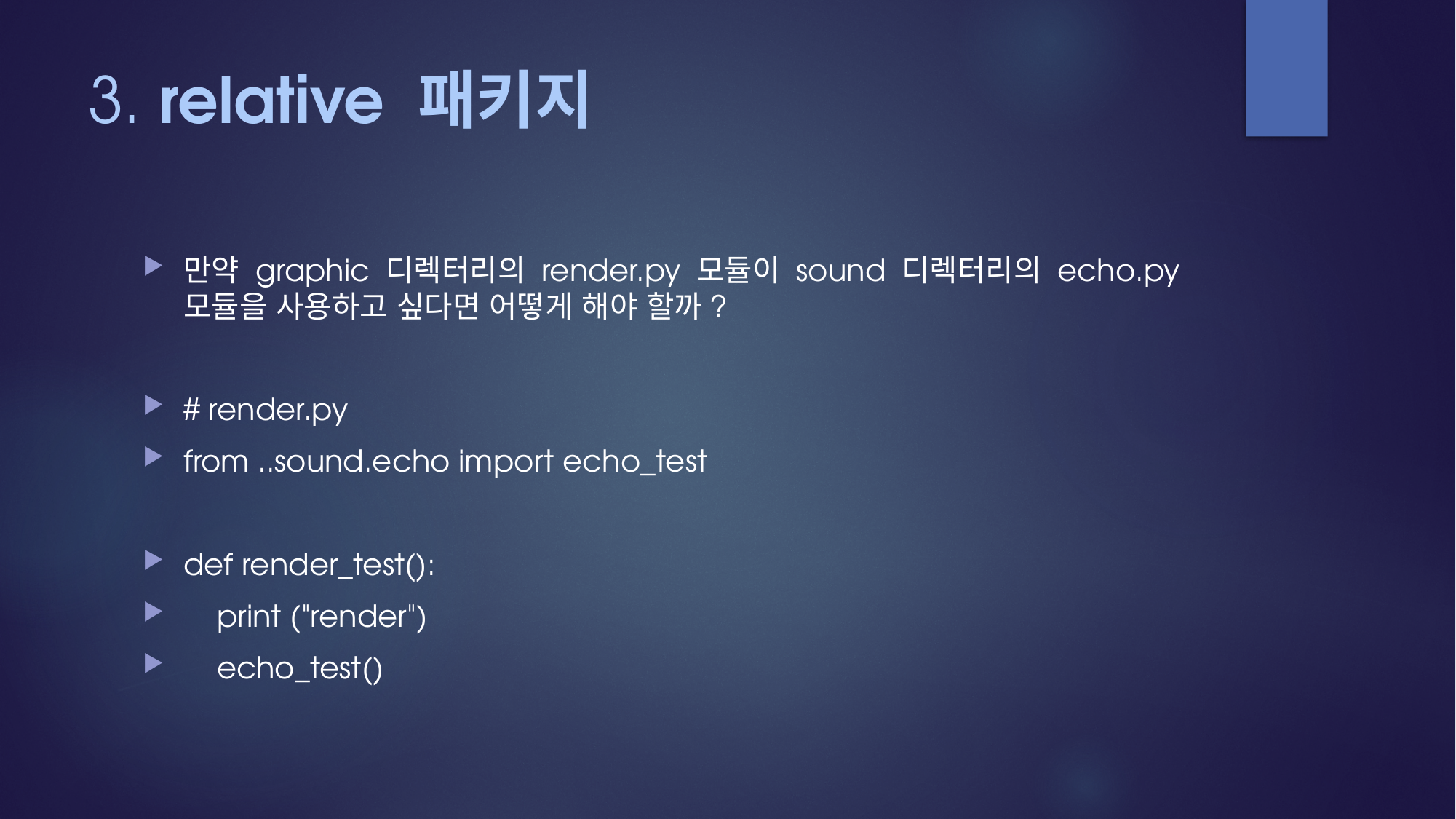

# 3. relative 패키지
만약 graphic 디렉터리의 render.py 모듈이 sound 디렉터리의 echo.py 모듈을 사용하고 싶다면 어떻게 해야 할까?

# render.py
from ..sound.echo import echo_test

def render_test():
    print ("render")
    echo_test()